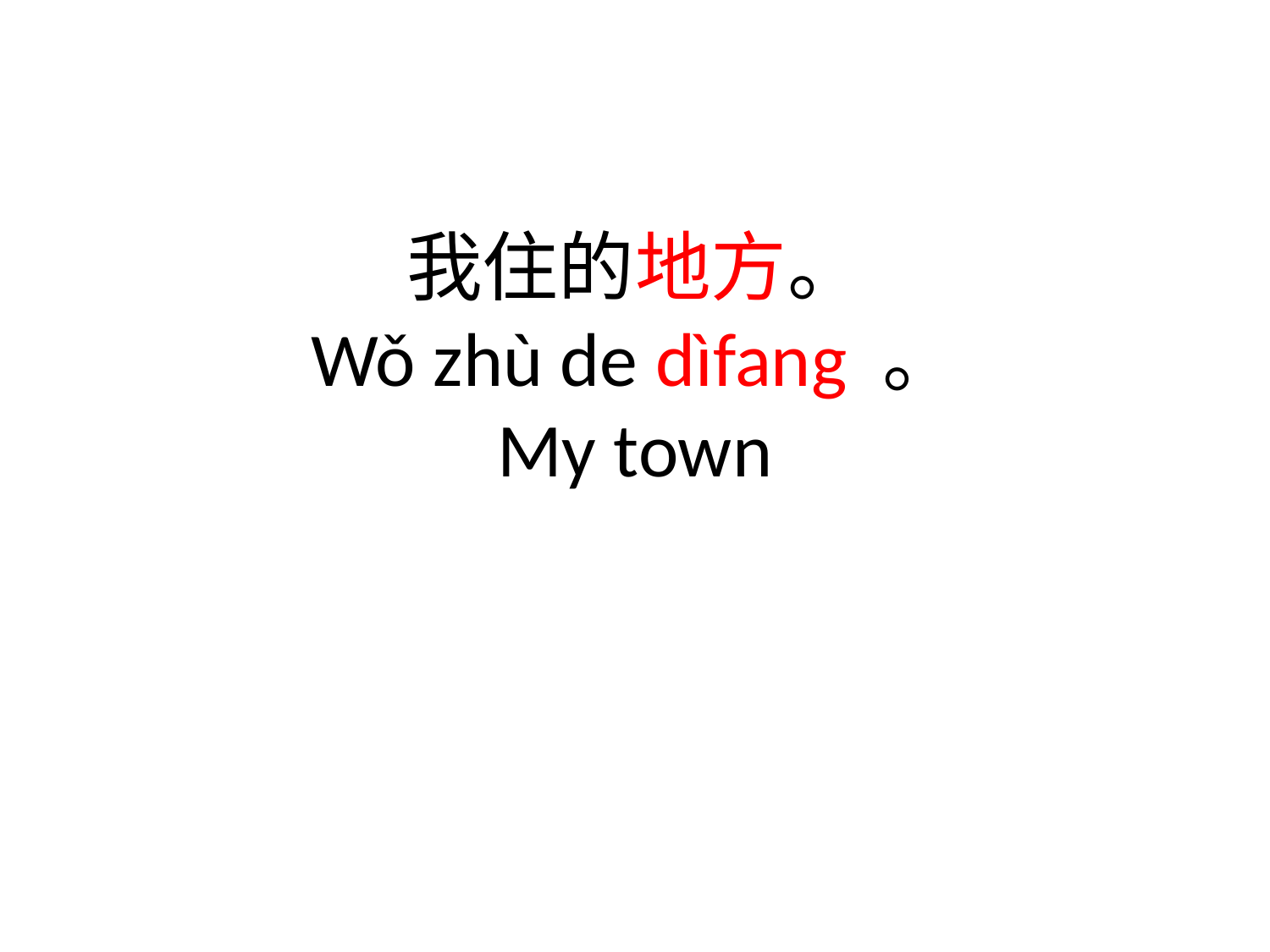

# 我住的地方。 Wǒ zhù de dìfang 。 My town